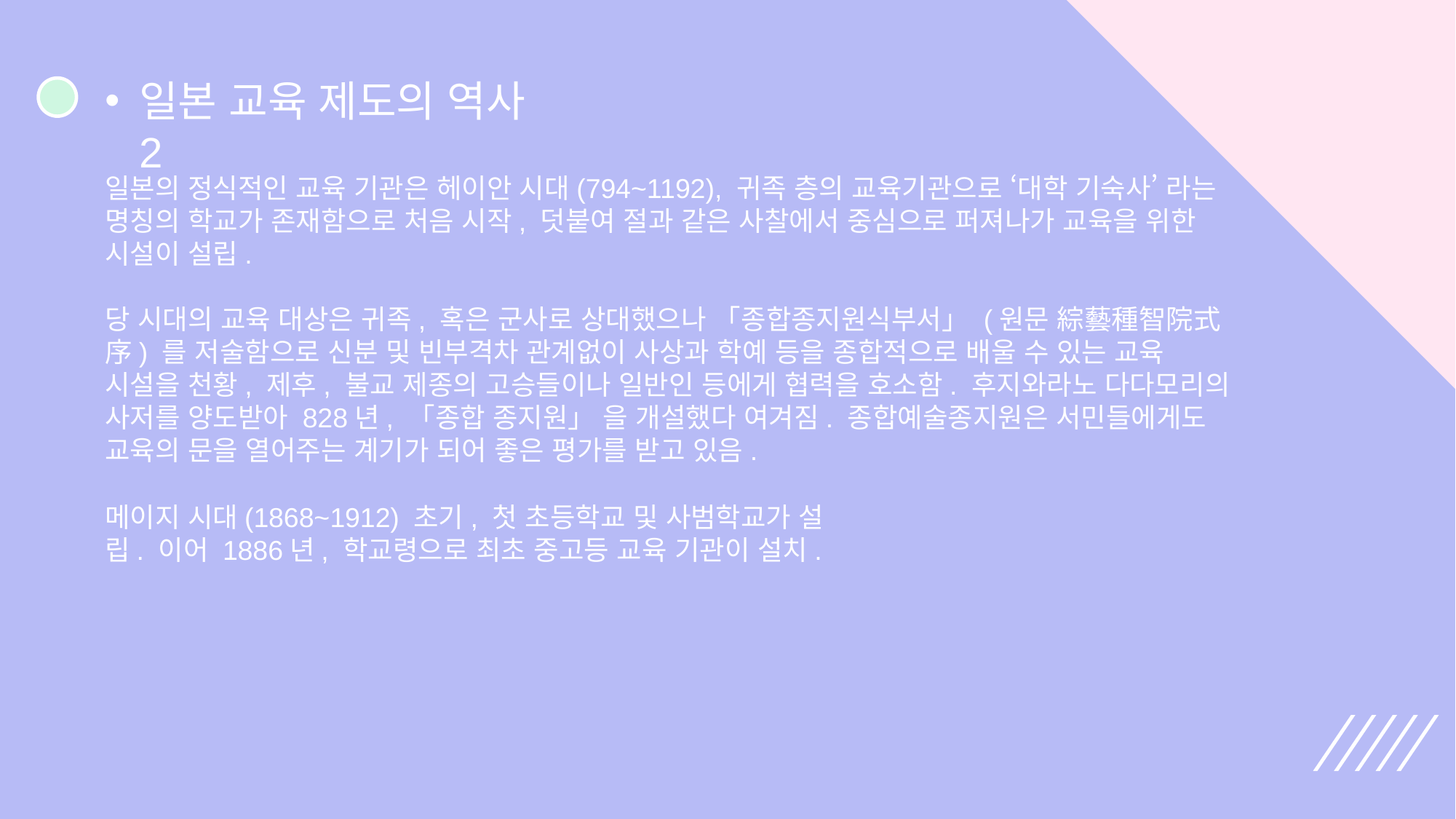

일본 교육 제도의 역사 2

일본의 정식적인 교육 기관은 헤이안 시대(794~1192), 귀족 층의 교육기관으로 ‘대학 기숙사’ 라는 명칭의 학교가 존재함으로 처음 시작, 덧붙여 절과 같은 사찰에서 중심으로 퍼져나가 교육을 위한 시설이 설립.

당 시대의 교육 대상은 귀족, 혹은 군사로 상대했으나 「종합종지원식부서」 (원문 綜藝種智院式 序) 를 저술함으로 신분 및 빈부격차 관계없이 사상과 학예 등을 종합적으로 배울 수 있는 교육 시설을 천황, 제후, 불교 제종의 고승들이나 일반인 등에게 협력을 호소함. 후지와라노 다다모리의 사저를 양도받아 828년, 「종합 종지원」 을 개설했다 여겨짐. 종합예술종지원은 서민들에게도 교육의 문을 열어주는 계기가 되어 좋은 평가를 받고 있음.

메이지 시대(1868~1912) 초기, 첫 초등학교 및 사범학교가 설립. 이어 1886년, 학교령으로 최초 중고등 교육 기관이 설치.